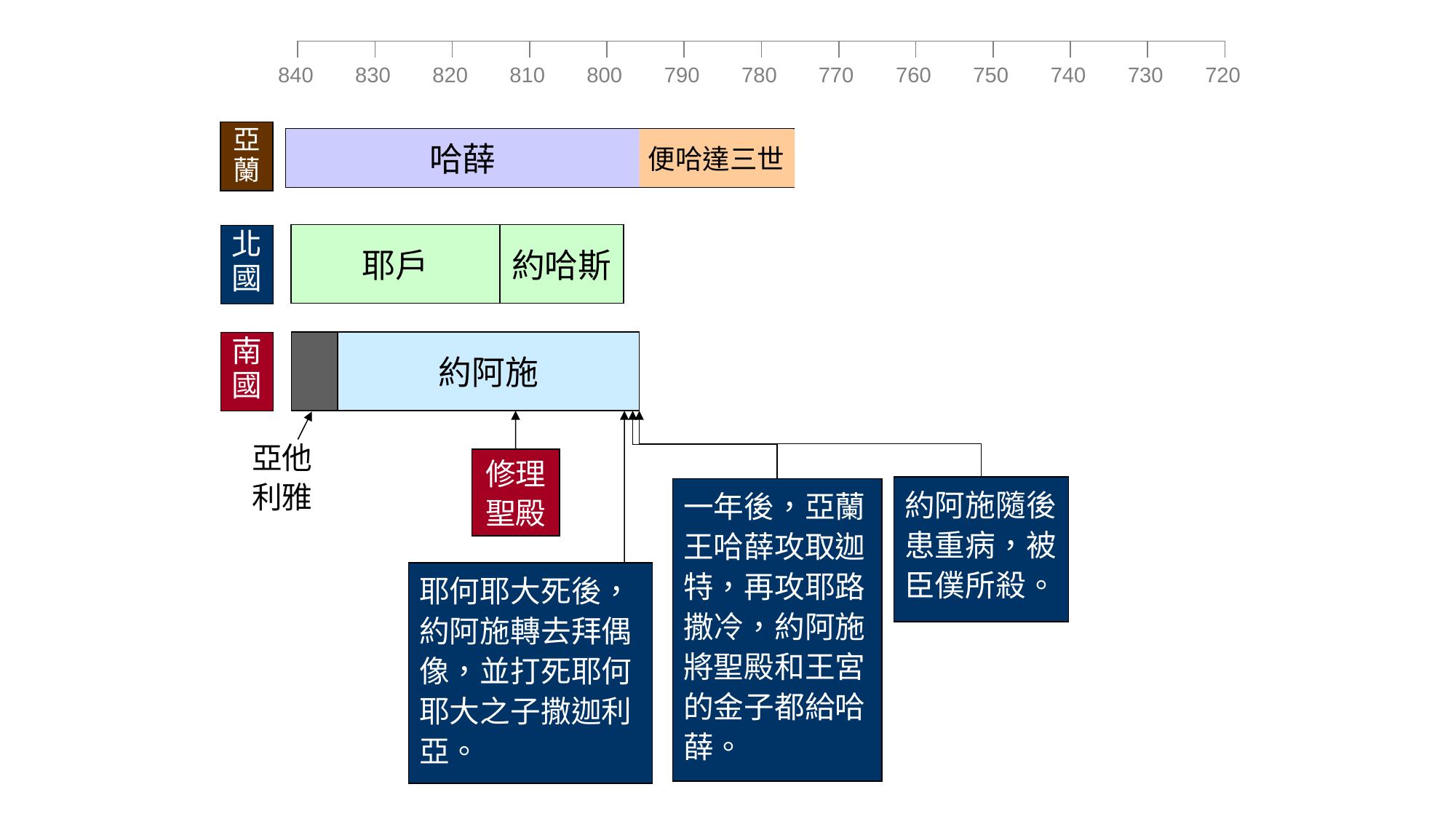

|  |  |  |  |  |  |  |  |  |  |  |  |
| --- | --- | --- | --- | --- | --- | --- | --- | --- | --- | --- | --- |
| 840 | 830 | 820 | 810 | 800 | 790 | 780 | 770 | 760 | 750 | 740 | 730 | 720 |
| --- | --- | --- | --- | --- | --- | --- | --- | --- | --- | --- | --- | --- |
亞
蘭

哈薛
便哈達三世

耶戶
約哈斯
北
國

約阿施
南
國

亞他
利雅
修理
聖殿
約阿施隨後患重病，被臣僕所殺。
一年後，亞蘭王哈薛攻取迦特，再攻耶路撒冷，約阿施將聖殿和王宮的金子都給哈薛。
耶何耶大死後，約阿施轉去拜偶像，並打死耶何耶大之子撒迦利亞。